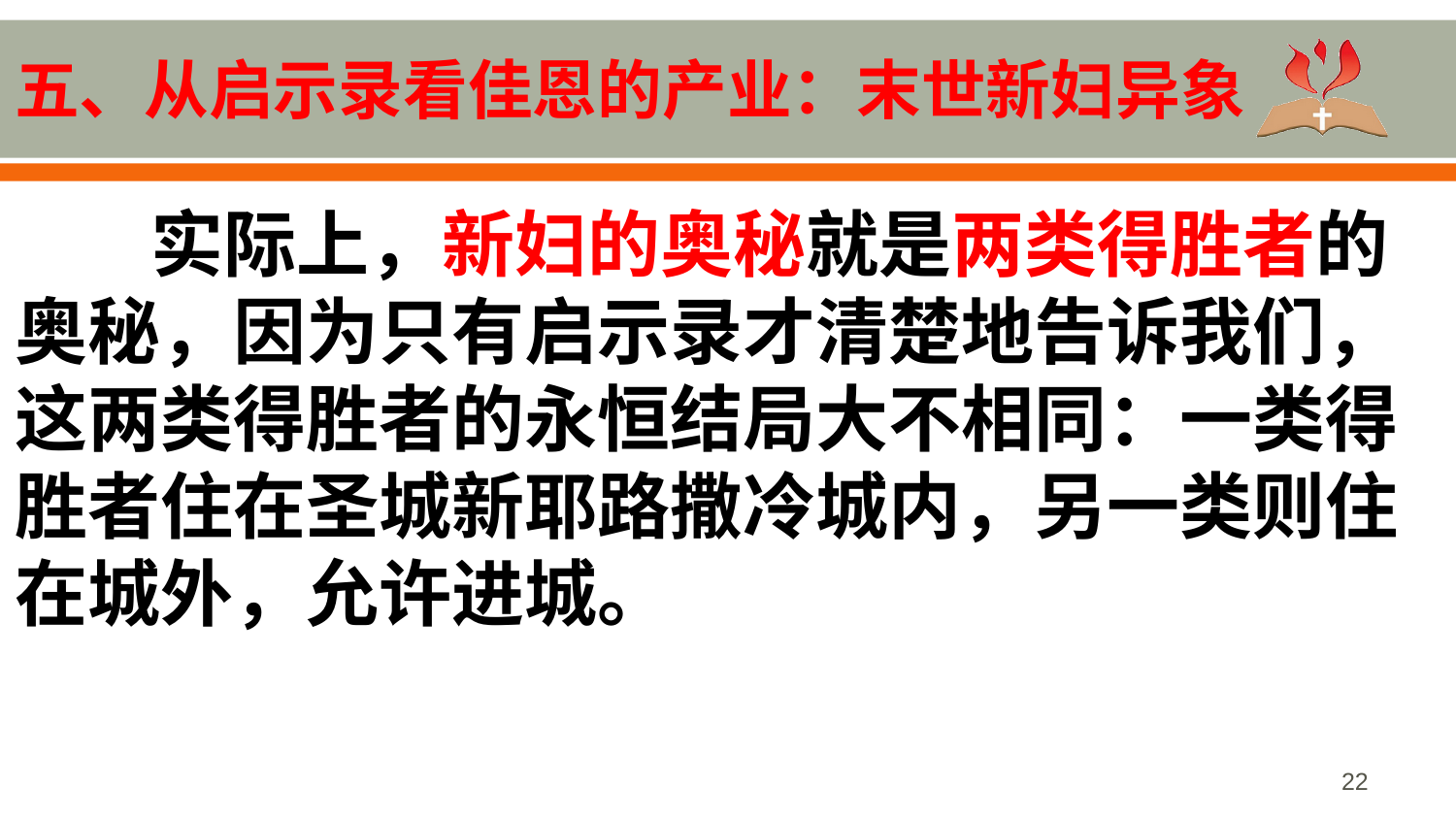

# 五、从启示录看佳恩的产业：末世新妇异象
实际上，新妇的奥秘就是两类得胜者的奥秘，因为只有启示录才清楚地告诉我们，这两类得胜者的永恒结局大不相同：一类得胜者住在圣城新耶路撒冷城内，另一类则住在城外，允许进城。

22